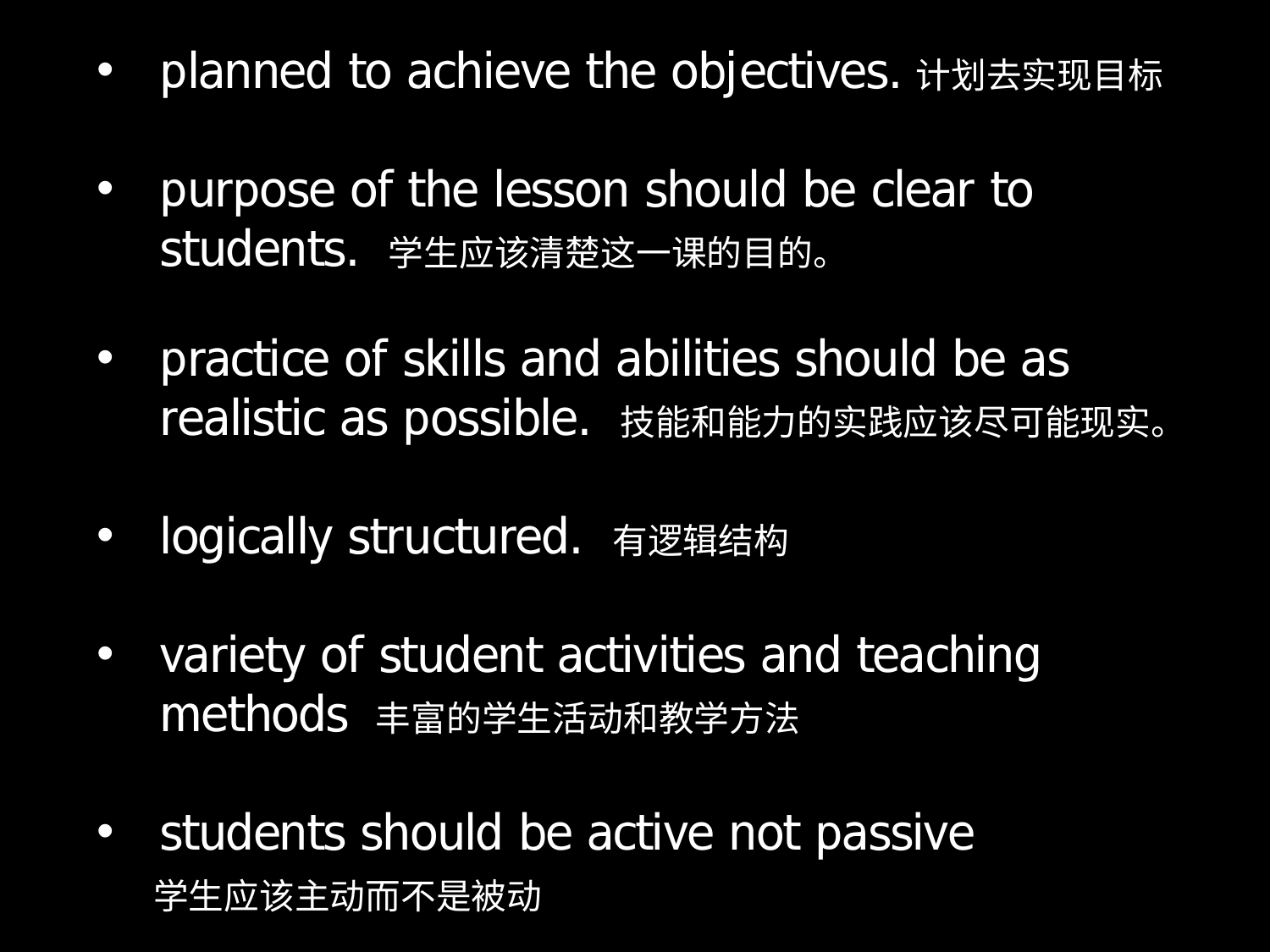

planned to achieve the objectives.计划去实现目标

purpose of the lesson should be clear to students. 学生应该清楚这一课的目的。

practice of skills and abilities should be as realistic as possible. 技能和能力的实践应该尽可能现实。

logically structured. 有逻辑结构

variety of student activities and teaching methods 丰富的学生活动和教学方法

students should be active not passive
    学生应该主动而不是被动